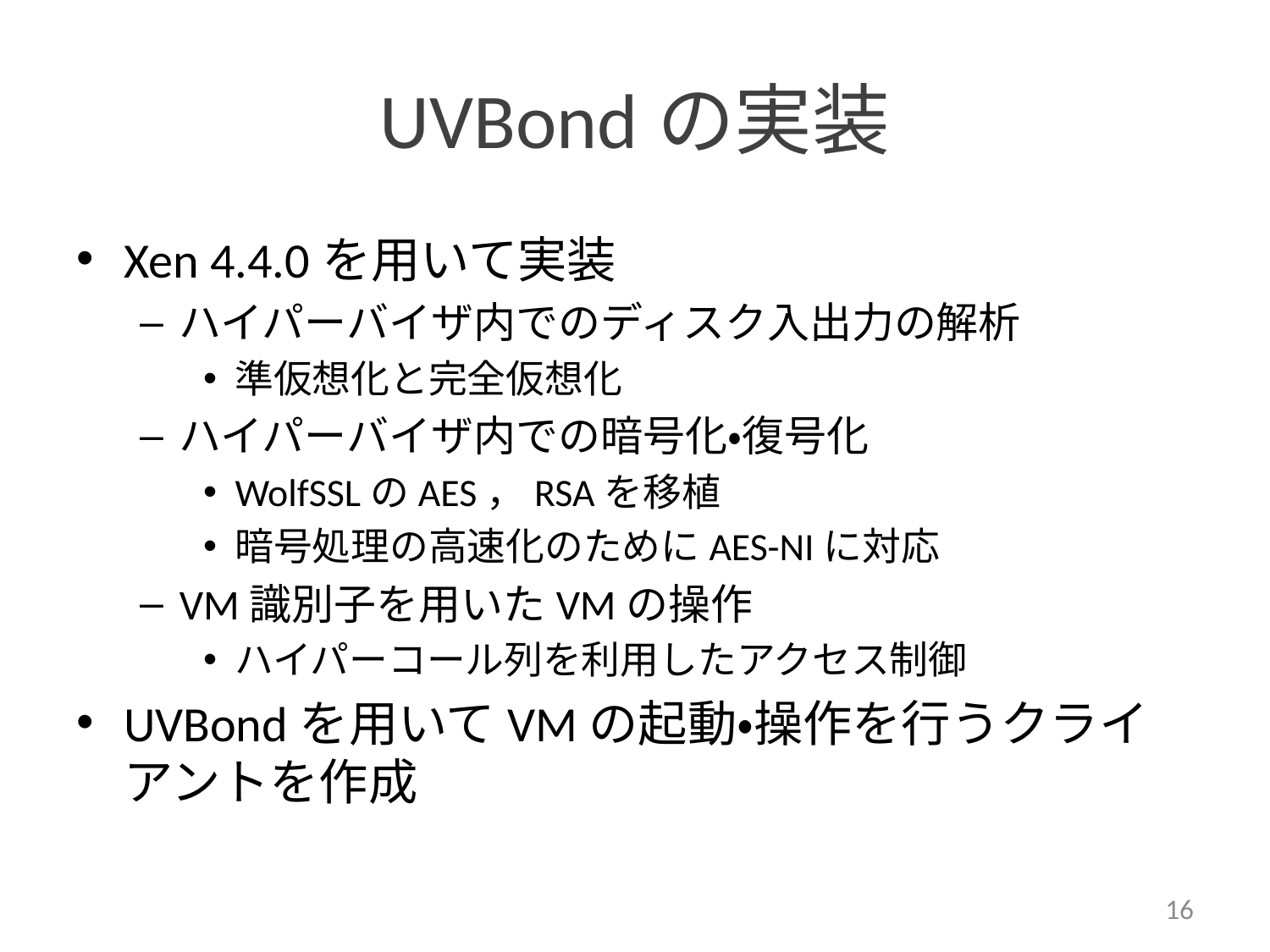

# UVBondの実装
Xen 4.4.0を用いて実装
ハイパーバイザ内でのディスク入出力の解析
準仮想化と完全仮想化
ハイパーバイザ内での暗号化・復号化
WolfSSLのAES，RSAを移植
暗号処理の高速化のためにAES-NIに対応
VM識別子を用いたVMの操作
ハイパーコール列を利用したアクセス制御
UVBondを用いてVMの起動・操作を行うクライアントを作成
16